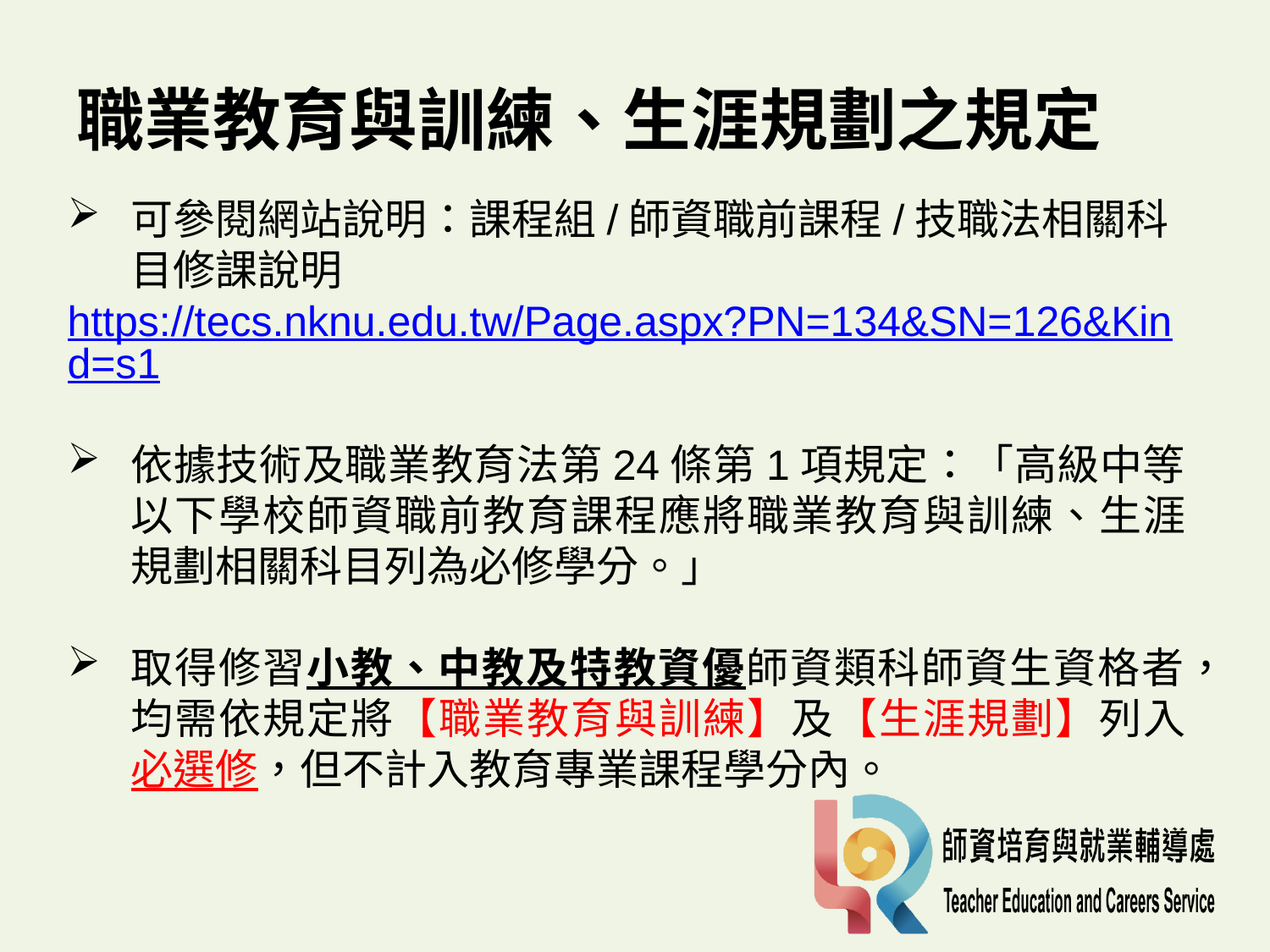

# 職業教育與訓練、生涯規劃之規定
可參閱網站說明：課程組/師資職前課程/技職法相關科目修課說明
https://tecs.nknu.edu.tw/Page.aspx?PN=134&SN=126&Kind=s1

依據技術及職業教育法第24條第1項規定：「高級中等以下學校師資職前教育課程應將職業教育與訓練、生涯規劃相關科目列為必修學分。」

取得修習小教、中教及特教資優師資類科師資生資格者，均需依規定將【職業教育與訓練】及【生涯規劃】列入必選修，但不計入教育專業課程學分內。